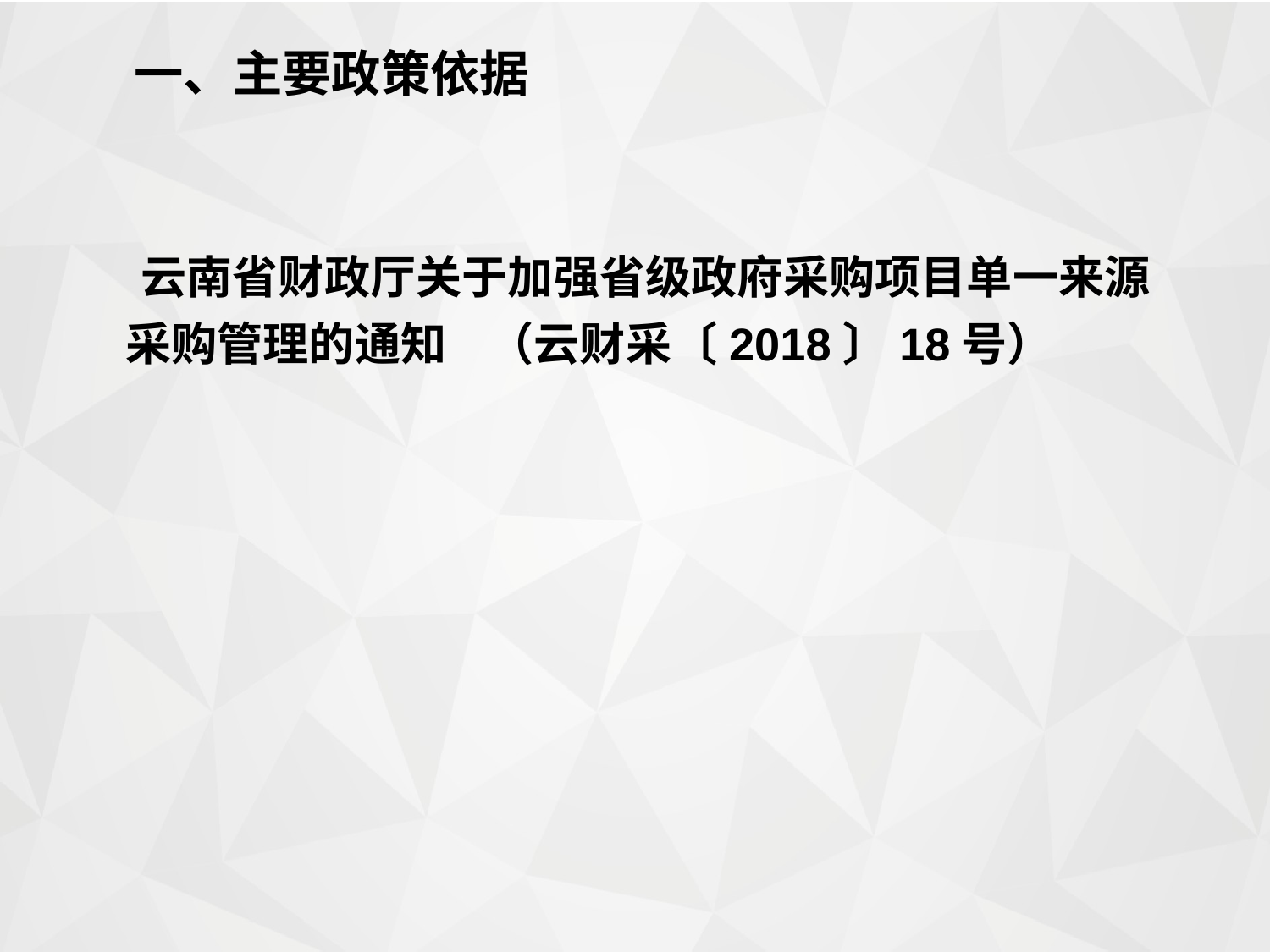

# 一、主要政策依据

     云南省财政厅关于加强省级政府采购项目单一来源采购管理的通知    （云财采〔2018〕18号）